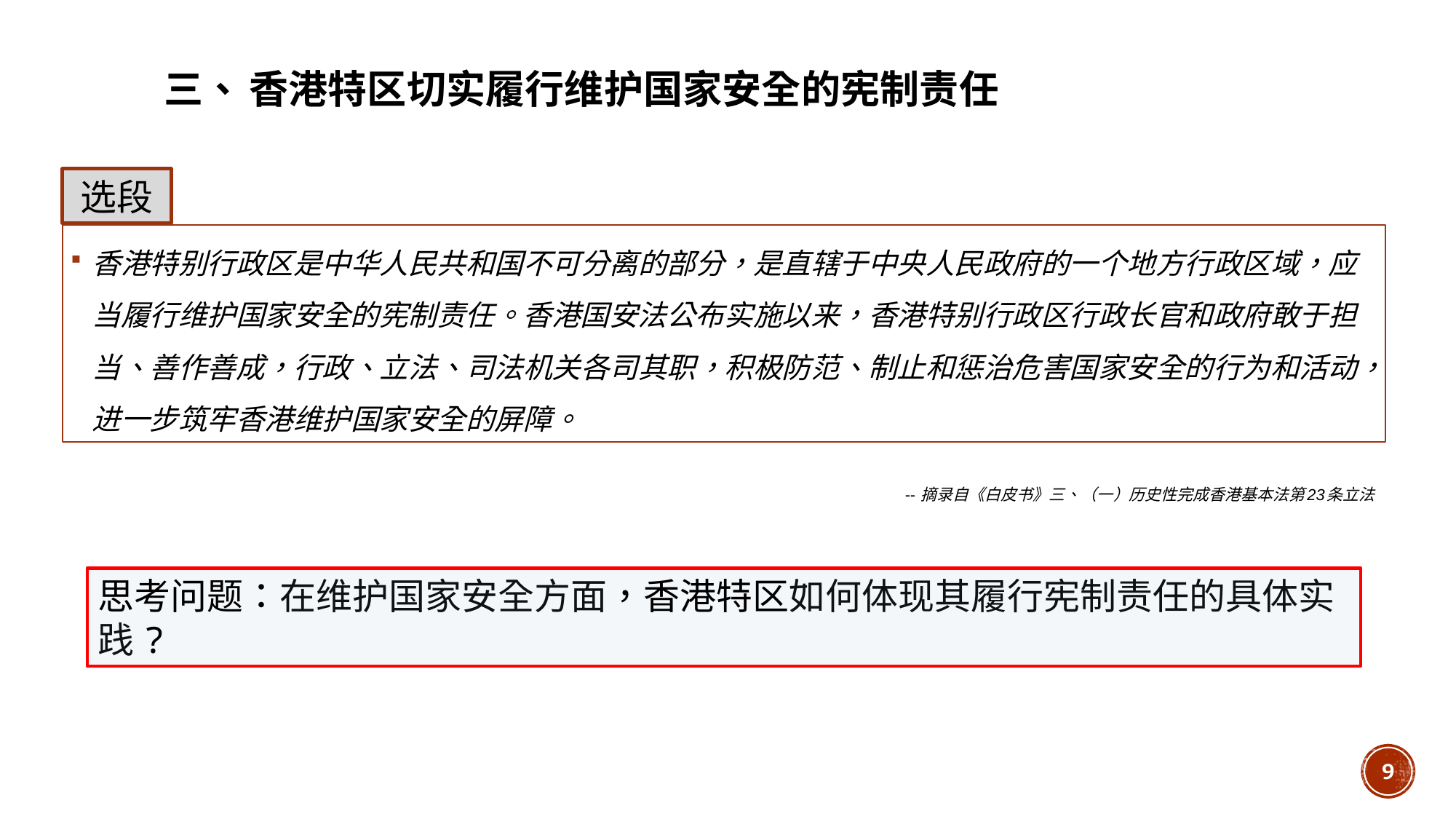

三、
香港特区切实履行维护国家安全的宪制责任
选段
香港特别行政区是中华人民共和国不可分离的部分，是直辖于中央人民政府的一个地方行政区域，应当履行维护国家安全的宪制责任。香港国安法公布实施以来，香港特别行政区行政长官和政府敢于担当、善作善成，行政、立法、司法机关各司其职，积极防范、制止和惩治危害国家安全的行为和活动，进一步筑牢香港维护国家安全的屏障。

# -- 摘录自《白皮书》三、（一）历史性完成香港基本法第23条立法
思考问题：在维护国家安全方面，香港特区如何体现其履行宪制责任的具体实践?
9